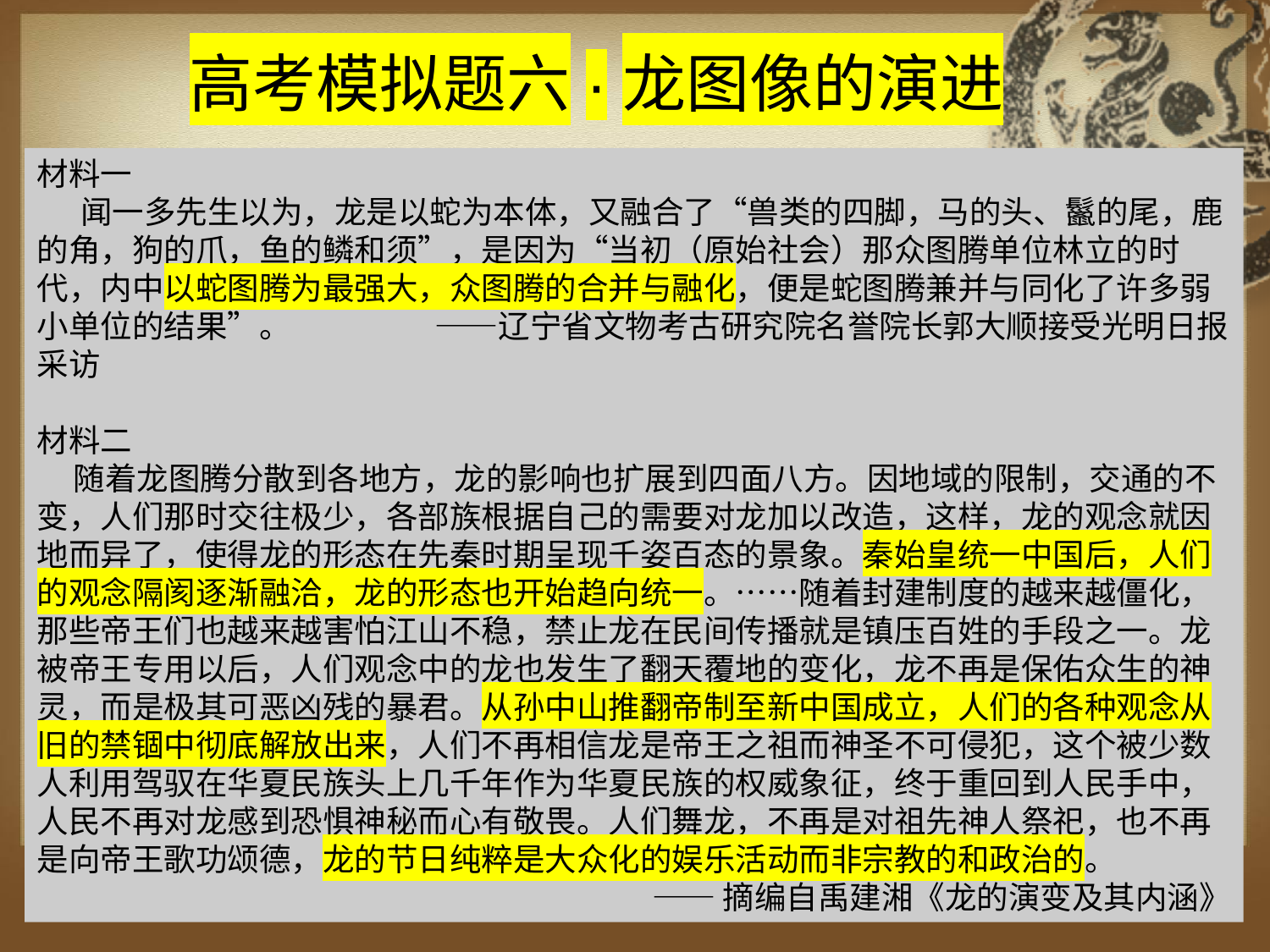

高考模拟题六·龙图像的演进
材料一
     闻一多先生以为，龙是以蛇为本体，又融合了“兽类的四脚，马的头、鬣的尾，鹿的角，狗的爪，鱼的鳞和须”，是因为“当初（原始社会）那众图腾单位林立的时代，内中以蛇图腾为最强大，众图腾的合并与融化，便是蛇图腾兼并与同化了许多弱小单位的结果”。                    ——辽宁省文物考古研究院名誉院长郭大顺接受光明日报采访

材料二
    随着龙图腾分散到各地方，龙的影响也扩展到四面八方。因地域的限制，交通的不变，人们那时交往极少，各部族根据自己的需要对龙加以改造，这样，龙的观念就因地而异了，使得龙的形态在先秦时期呈现千姿百态的景象。秦始皇统一中国后，人们的观念隔阂逐渐融洽，龙的形态也开始趋向统一。……随着封建制度的越来越僵化，那些帝王们也越来越害怕江山不稳，禁止龙在民间传播就是镇压百姓的手段之一。龙被帝王专用以后，人们观念中的龙也发生了翻天覆地的变化，龙不再是保佑众生的神灵，而是极其可恶凶残的暴君。从孙中山推翻帝制至新中国成立，人们的各种观念从旧的禁锢中彻底解放出来，人们不再相信龙是帝王之祖而神圣不可侵犯，这个被少数人利用驾驭在华夏民族头上几千年作为华夏民族的权威象征，终于重回到人民手中，人民不再对龙感到恐惧神秘而心有敬畏。人们舞龙，不再是对祖先神人祭祀，也不再是向帝王歌功颂德，龙的节日纯粹是大众化的娱乐活动而非宗教的和政治的。
——摘编自禹建湘《龙的演变及其内涵》